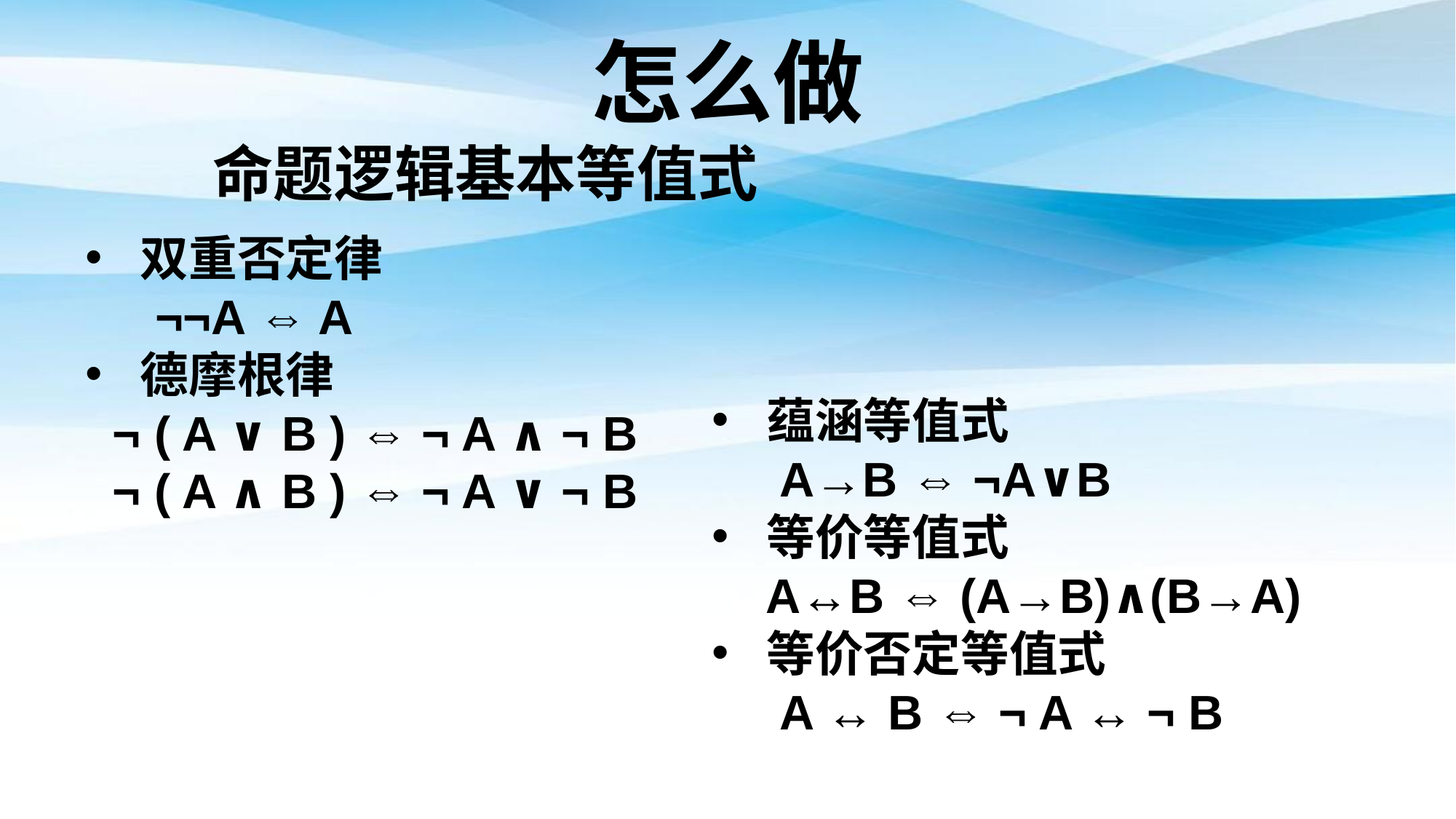

怎么做
命题逻辑基本等值式
双重否定律
    ¬¬A ⇔ A
德摩根律
  ¬ ( A ∨ B ) ⇔ ¬ A ∧ ¬ B
  ¬ ( A ∧ B ) ⇔ ¬ A ∨ ¬ B
蕴涵等值式
     A→B ⇔ ¬A∨B
等价等值式
    A↔B ⇔ (A→B)∧(B→A)
等价否定等值式
     A ↔ B ⇔ ¬ A ↔ ¬ B